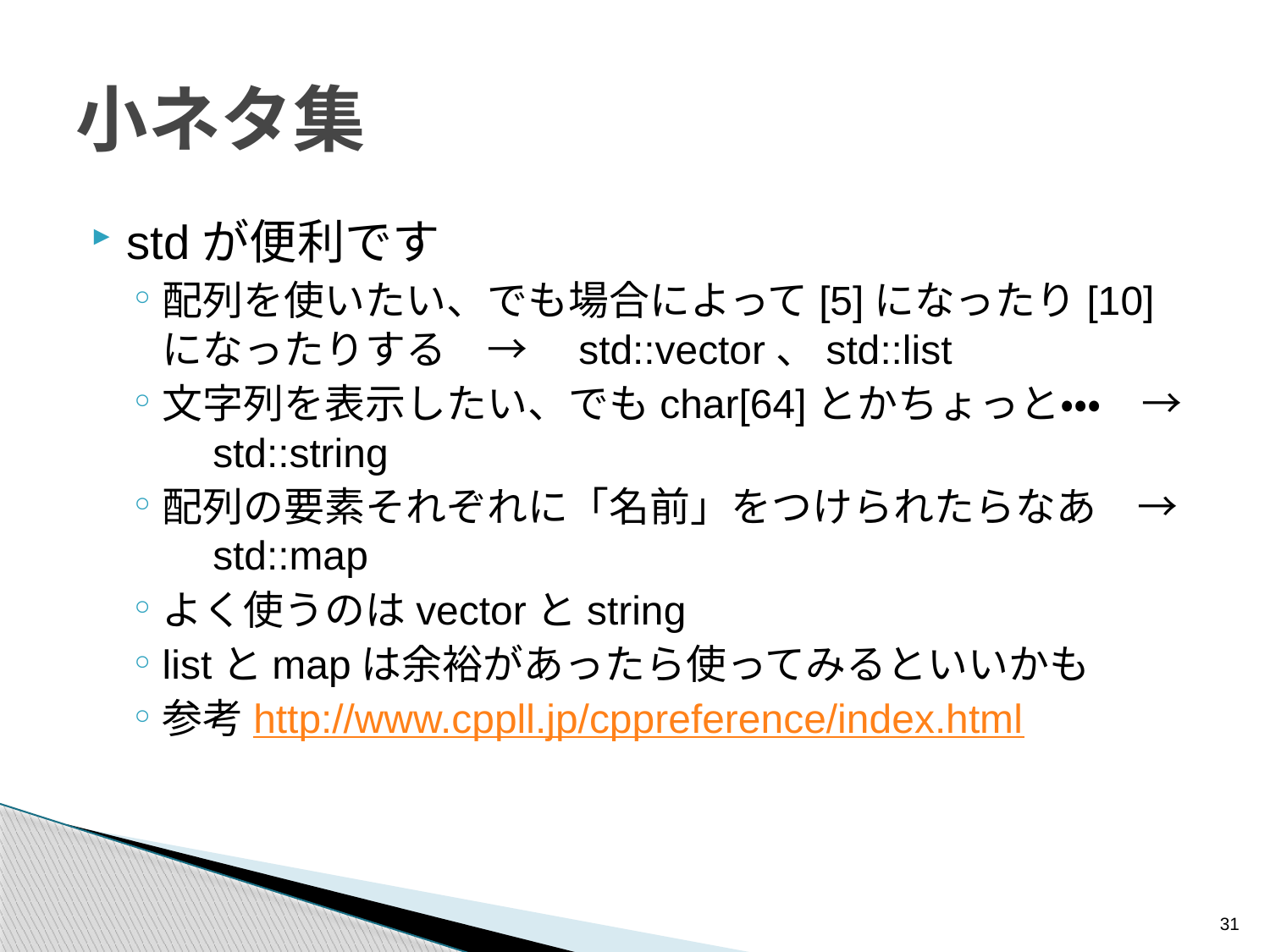

# 小ネタ集
stdが便利です
配列を使いたい、でも場合によって[5]になったり[10]になったりする　→　std::vector、std::list
文字列を表示したい、でもchar[64]とかちょっと・・・　→　std::string
配列の要素それぞれに「名前」をつけられたらなあ　→　std::map
よく使うのはvectorとstring
listとmapは余裕があったら使ってみるといいかも
参考http://www.cppll.jp/cppreference/index.html
31